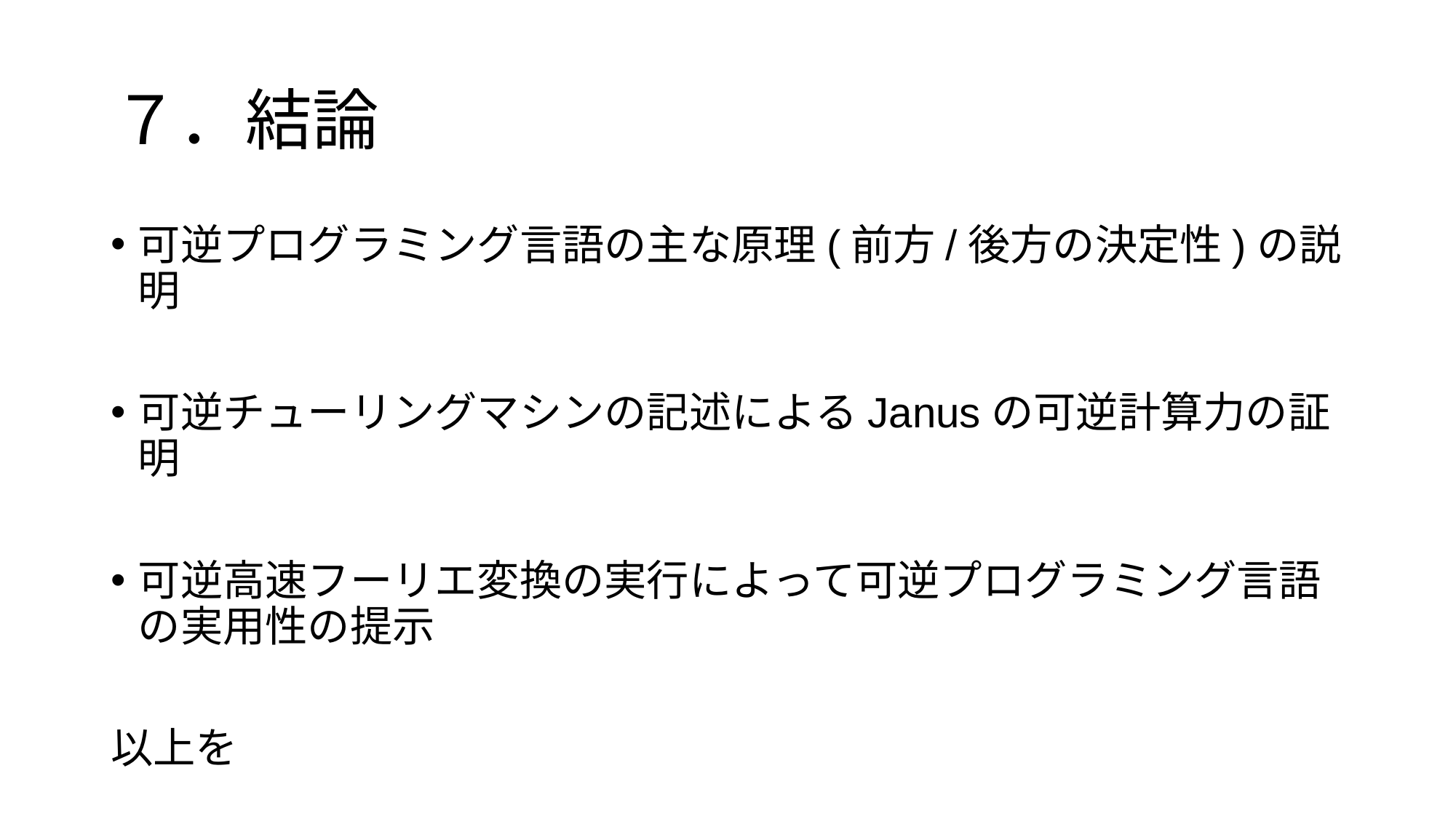

# ７．結論
可逆プログラミング言語の主な原理(前方/後方の決定性)の説明

可逆チューリングマシンの記述によるJanusの可逆計算力の証明

可逆高速フーリエ変換の実行によって可逆プログラミング言語の実用性の提示

以上を